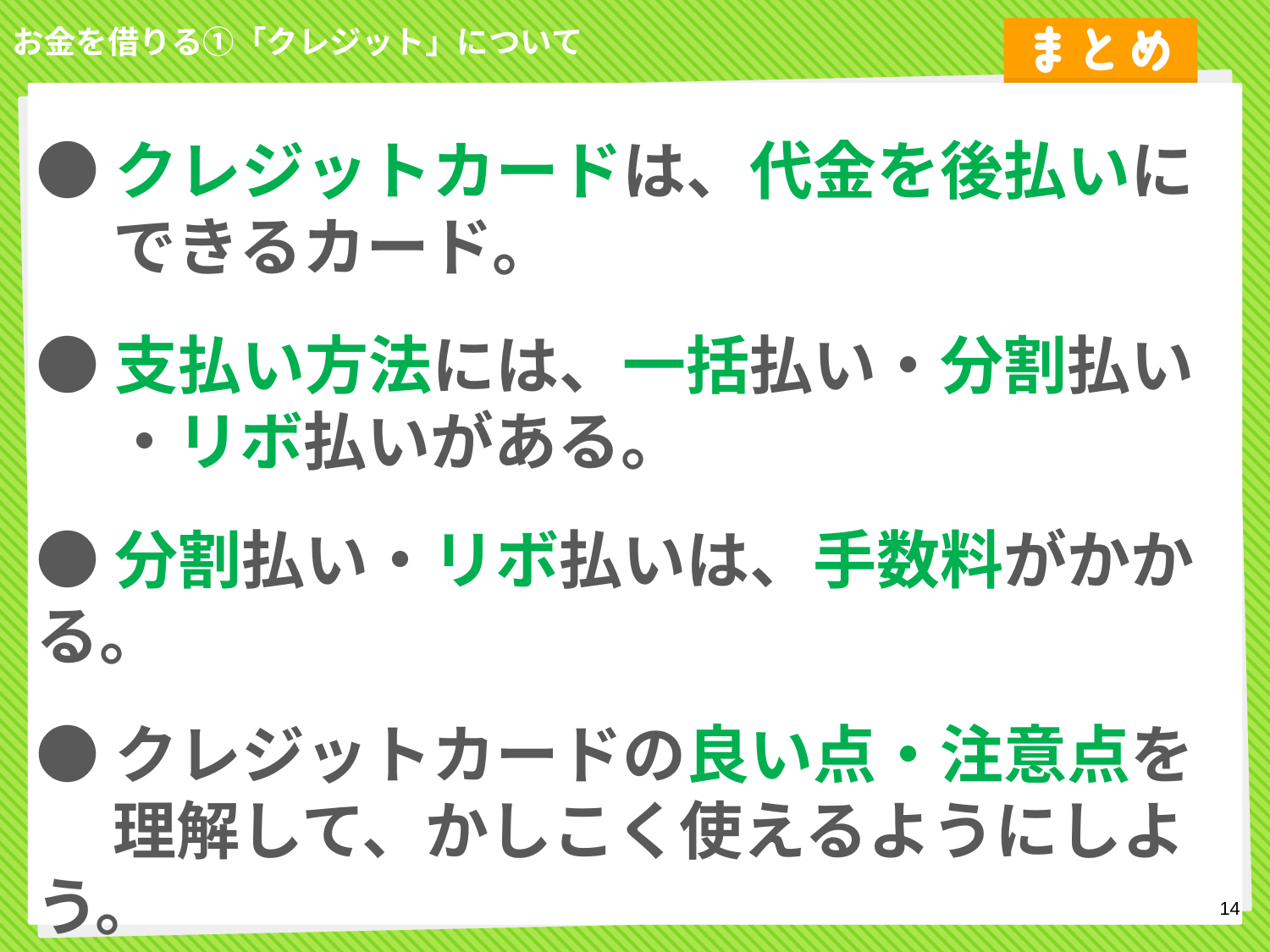

お金を借りる①「クレジット」について
●クレジットカードは、代金を後払いに
　 できるカード。

●支払い方法には、一括払い・分割払い
　 ・リボ払いがある。

●分割払い・リボ払いは、手数料がかかる。

●クレジットカードの良い点・注意点を
　 理解して、かしこく使えるようにしよう。
14